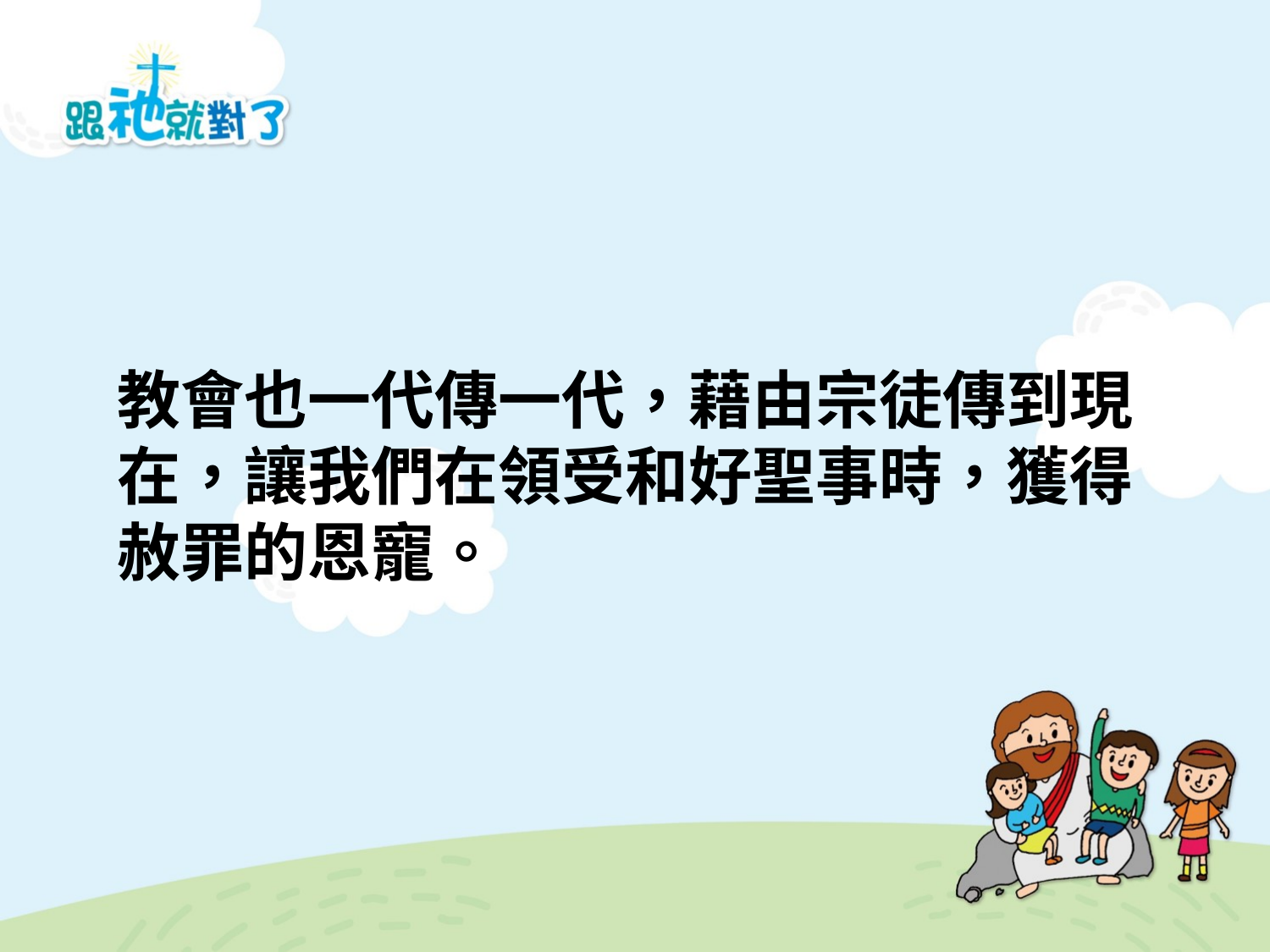

教會也一代傳一代，藉由宗徒傳到現在，讓我們在領受和好聖事時，獲得赦罪的恩寵。